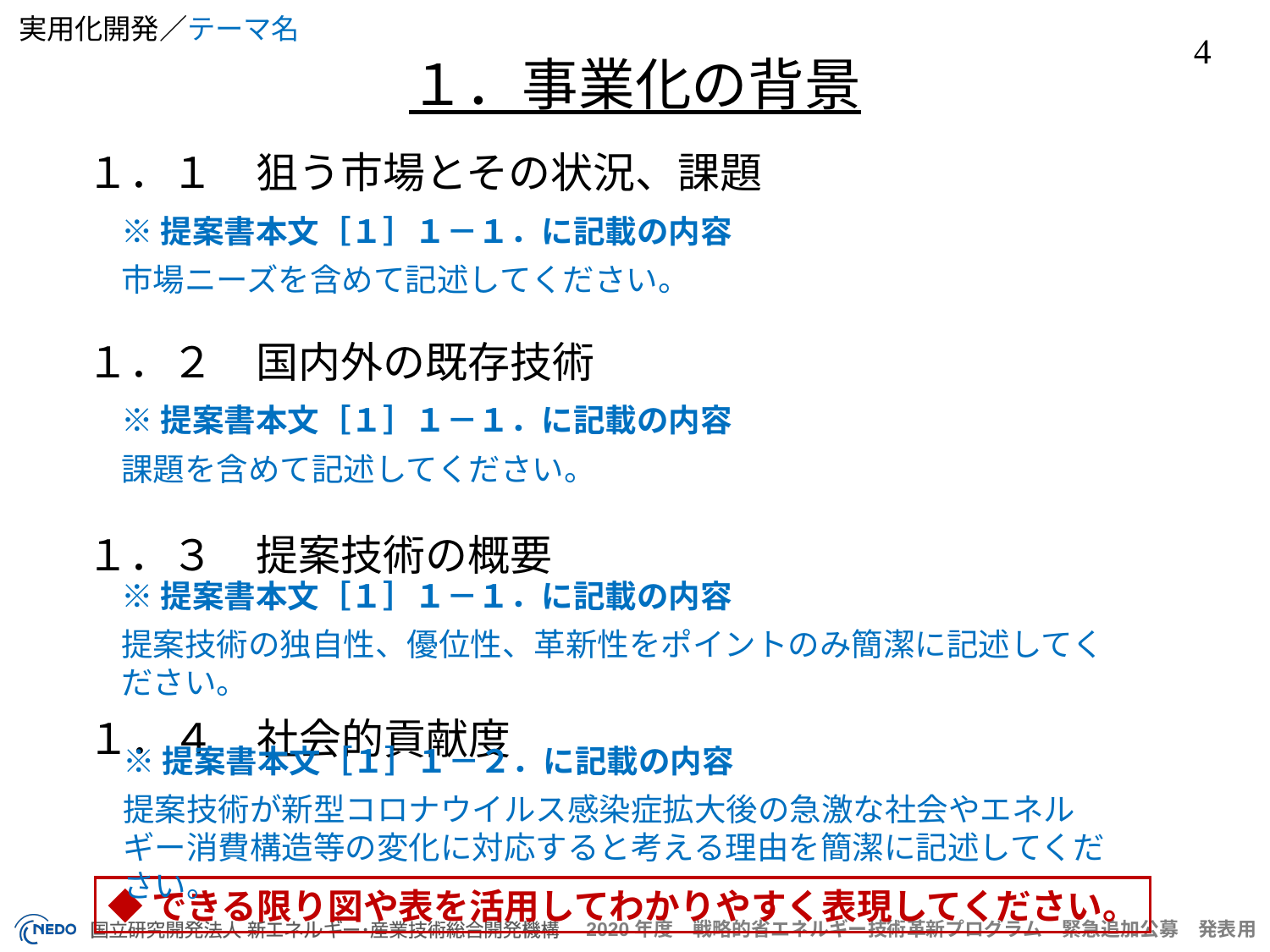

１．事業化の背景
１．１　狙う市場とその状況、課題
※提案書本文［１］１－１．に記載の内容
市場ニーズを含めて記述してください。
１．２　国内外の既存技術
※提案書本文［１］１－１．に記載の内容
課題を含めて記述してください。
１．３　提案技術の概要
※提案書本文［１］１－１．に記載の内容
提案技術の独自性、優位性、革新性をポイントのみ簡潔に記述してください。
１．４　社会的貢献度
※提案書本文［１］１－２．に記載の内容
提案技術が新型コロナウイルス感染症拡大後の急激な社会やエネルギー消費構造等の変化に対応すると考える理由を簡潔に記述してください。
◆できる限り図や表を活用してわかりやすく表現してください。